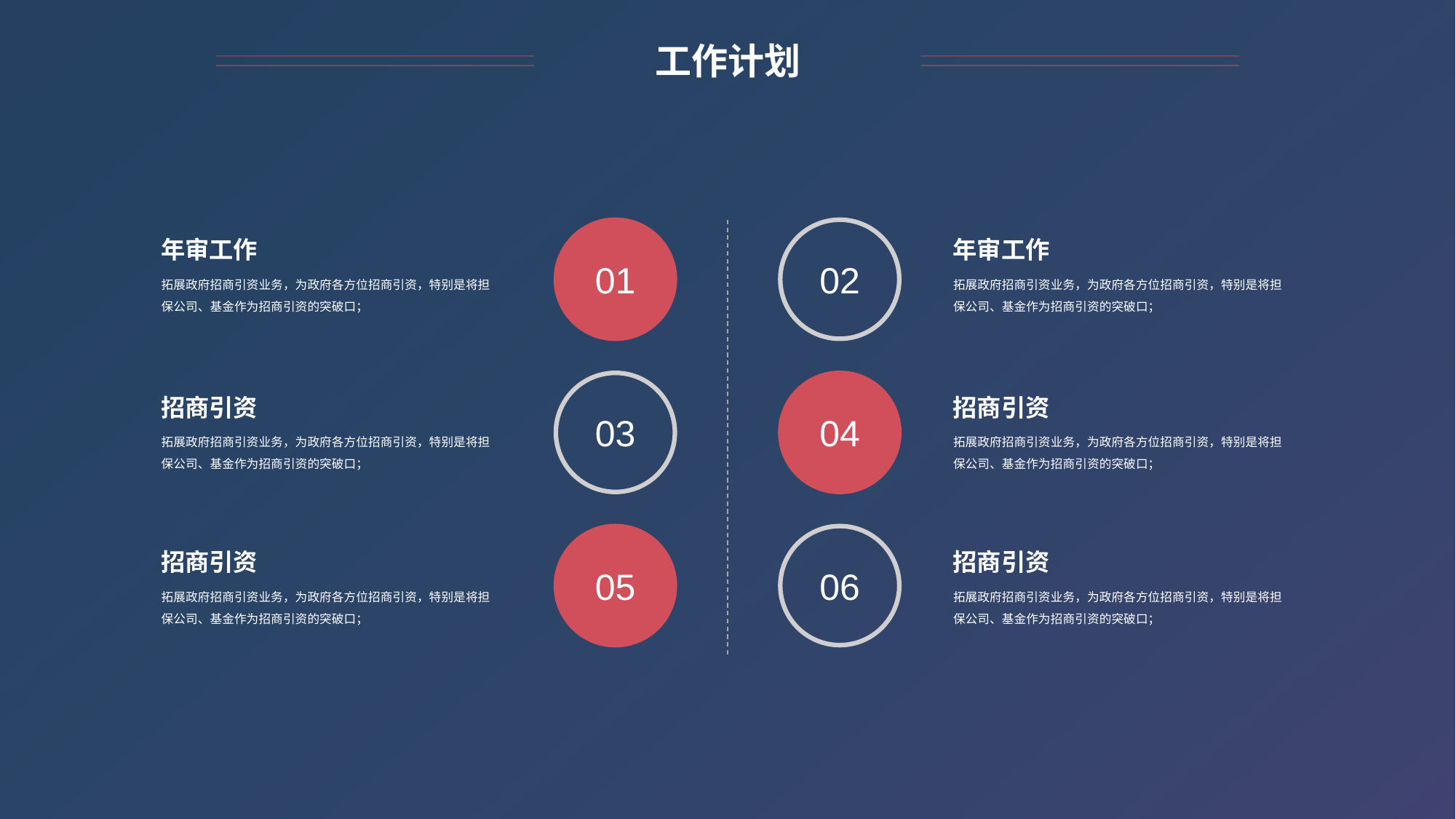

工作计划
年审工作
年审工作
01
02
拓展政府招商引资业务，为政府各方位招商引资，特别是将担保公司、基金作为招商引资的突破口；
拓展政府招商引资业务，为政府各方位招商引资，特别是将担保公司、基金作为招商引资的突破口；
招商引资
招商引资
03
04
拓展政府招商引资业务，为政府各方位招商引资，特别是将担保公司、基金作为招商引资的突破口；
拓展政府招商引资业务，为政府各方位招商引资，特别是将担保公司、基金作为招商引资的突破口；
05
06
招商引资
招商引资
拓展政府招商引资业务，为政府各方位招商引资，特别是将担保公司、基金作为招商引资的突破口；
拓展政府招商引资业务，为政府各方位招商引资，特别是将担保公司、基金作为招商引资的突破口；